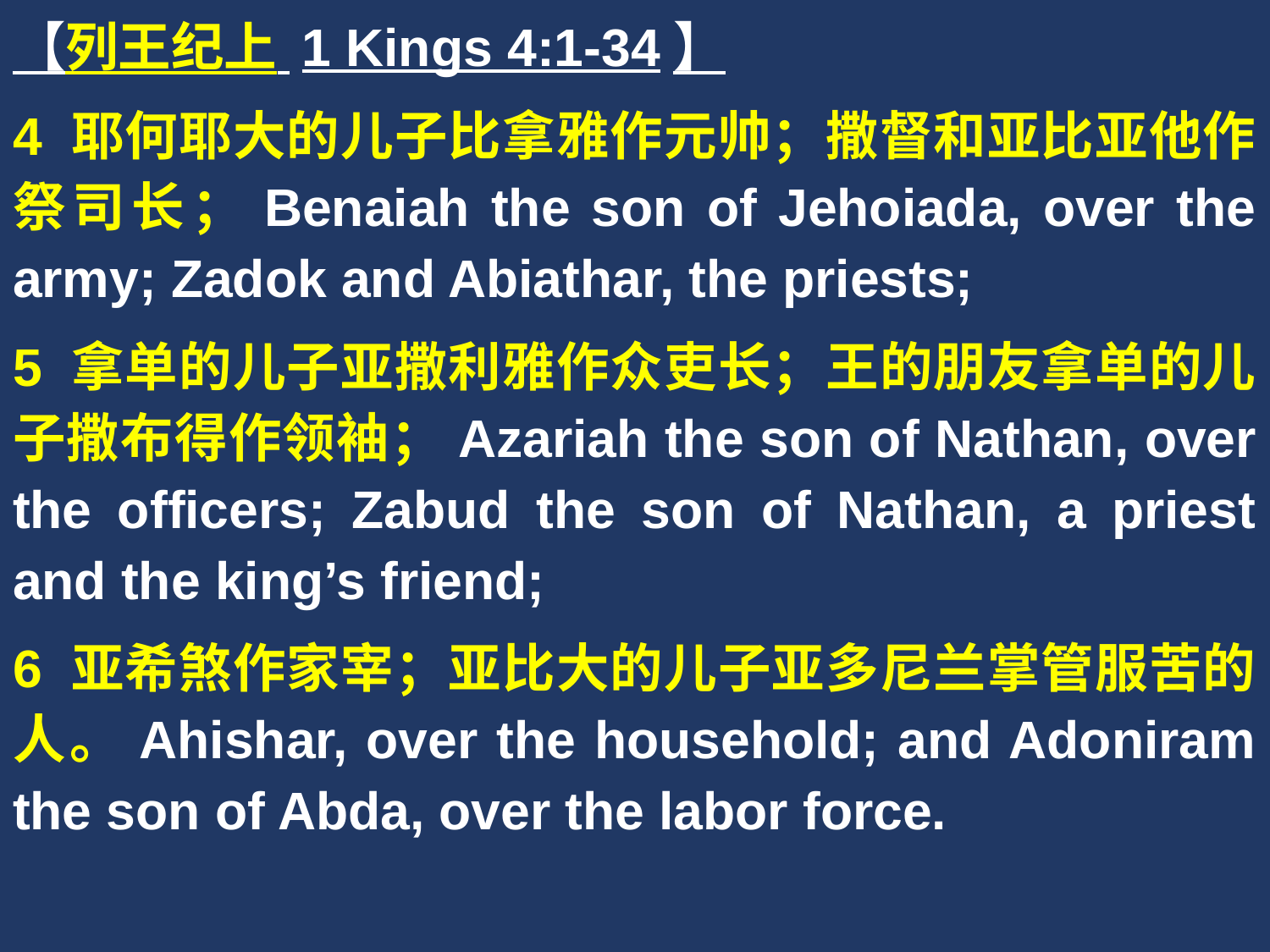

【列王纪上 1 Kings 4:1-34】
4 耶何耶大的儿子比拿雅作元帅；撒督和亚比亚他作祭司长；Benaiah the son of Jehoiada, over the army; Zadok and Abiathar, the priests;
5 拿单的儿子亚撒利雅作众吏长；王的朋友拿单的儿子撒布得作领袖；Azariah the son of Nathan, over the officers; Zabud the son of Nathan, a priest and the king’s friend;
6 亚希煞作家宰；亚比大的儿子亚多尼兰掌管服苦的人。Ahishar, over the household; and Adoniram the son of Abda, over the labor force.